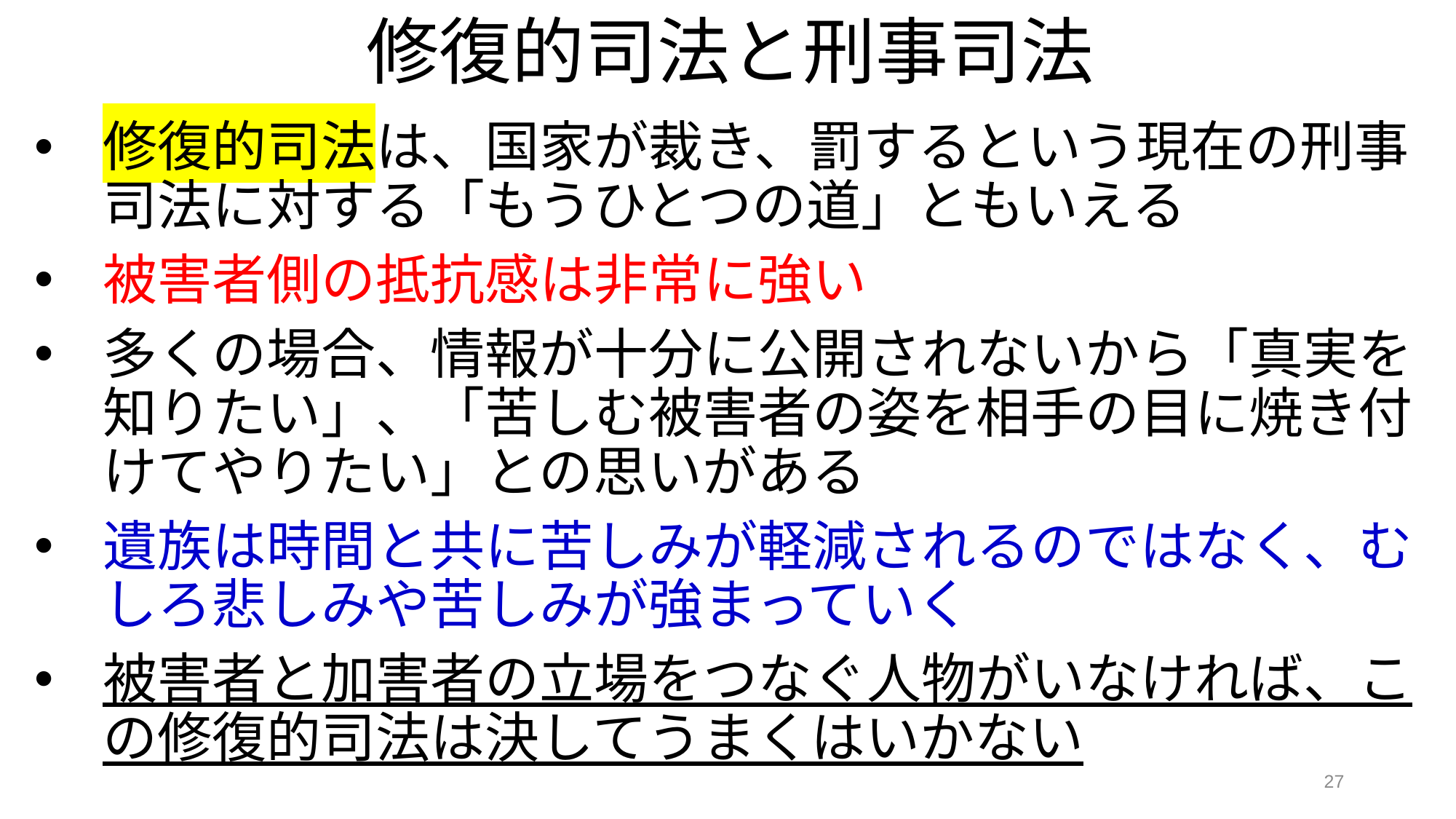

# 修復的司法と刑事司法
修復的司法は、国家が裁き、罰するという現在の刑事司法に対する「もうひとつの道」ともいえる
被害者側の抵抗感は非常に強い
多くの場合、情報が十分に公開されないから「真実を知りたい」、「苦しむ被害者の姿を相手の目に焼き付けてやりたい」との思いがある
遺族は時間と共に苦しみが軽減されるのではなく、むしろ悲しみや苦しみが強まっていく
被害者と加害者の立場をつなぐ人物がいなければ、この修復的司法は決してうまくはいかない
27